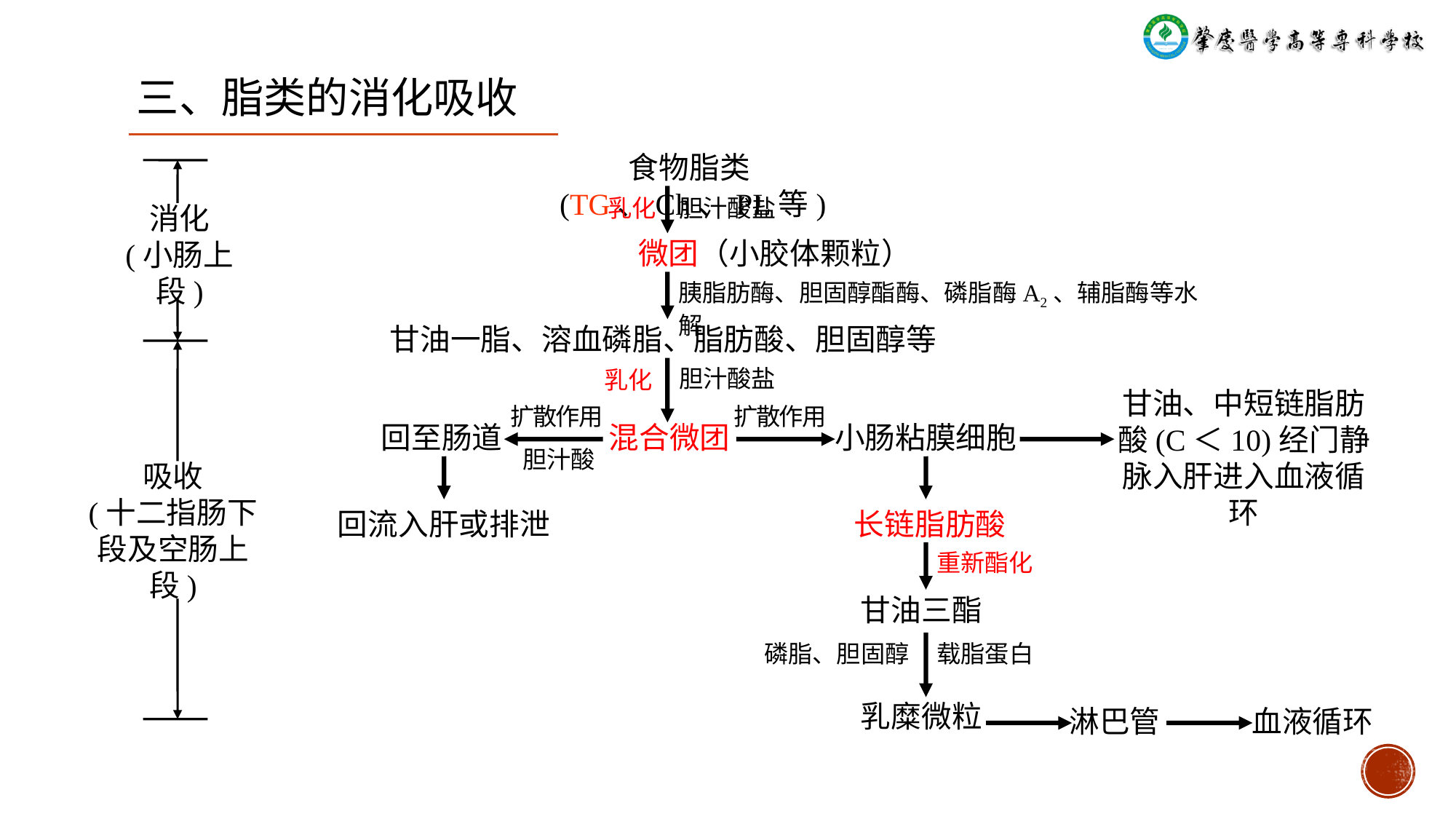

三、脂类的消化吸收
食物脂类(TG、Ch、PL等)

乳化
胆汁酸盐
消化
(小肠上段)
微团（小胶体颗粒）

胰脂肪酶、胆固醇酯酶、磷脂酶A2、辅脂酶等水解

甘油一脂、溶血磷脂、脂肪酸、胆固醇等

胆汁酸盐

乳化
甘油、中短链脂肪酸(C＜10)经门静脉入肝进入血液循环
扩散作用
扩散作用
回至肠道
混合微团
小肠粘膜细胞

胆汁酸

吸收
(十二指肠下段及空肠上段)
回流入肝或排泄
长链脂肪酸

重新酯化
甘油三酯

磷脂、胆固醇
载脂蛋白
乳糜微粒
淋巴管
血液循环